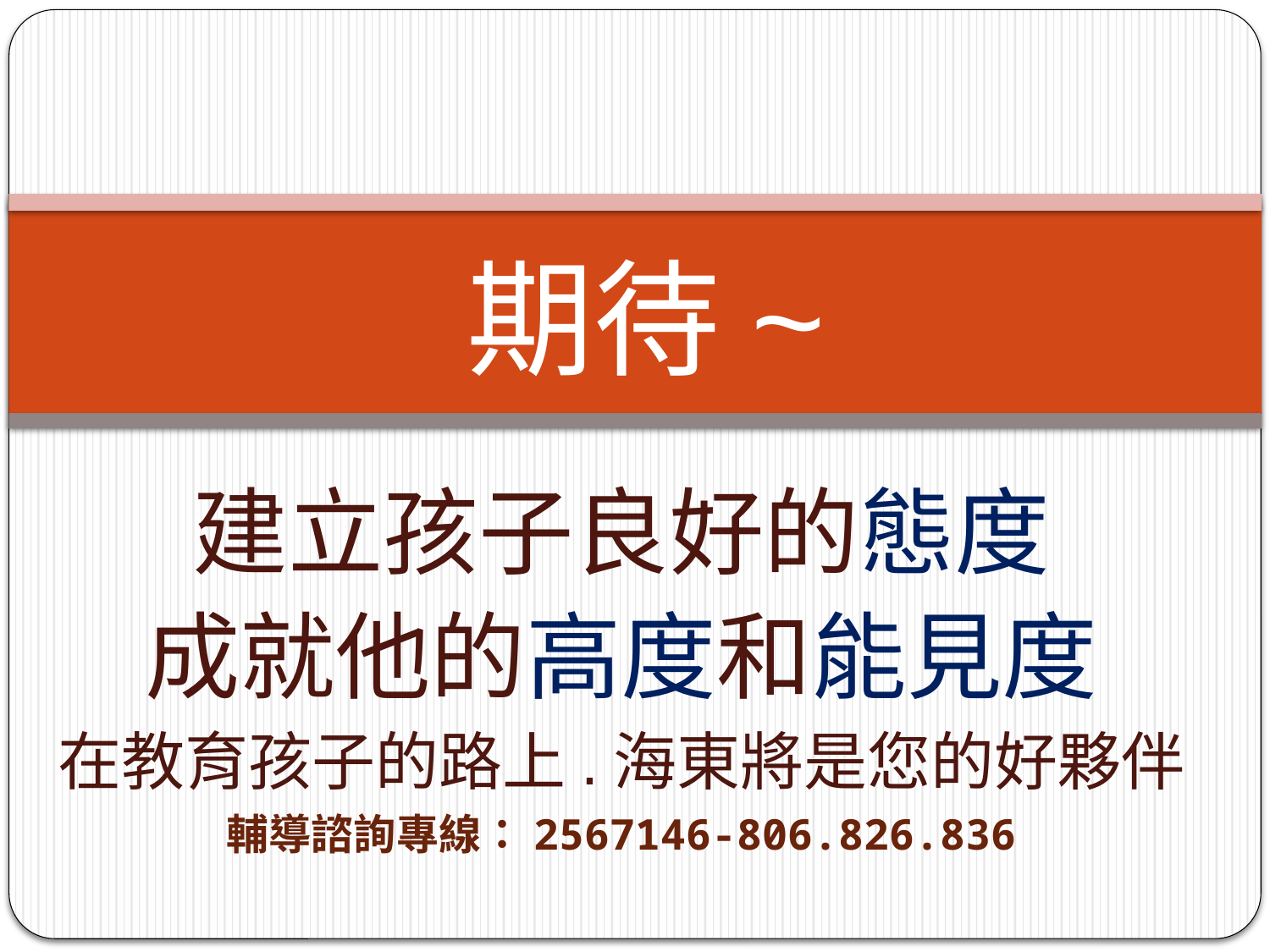

# 期待~
建立孩子良好的態度
成就他的高度和能見度
在教育孩子的路上.海東將是您的好夥伴
輔導諮詢專線：2567146-806.826.836